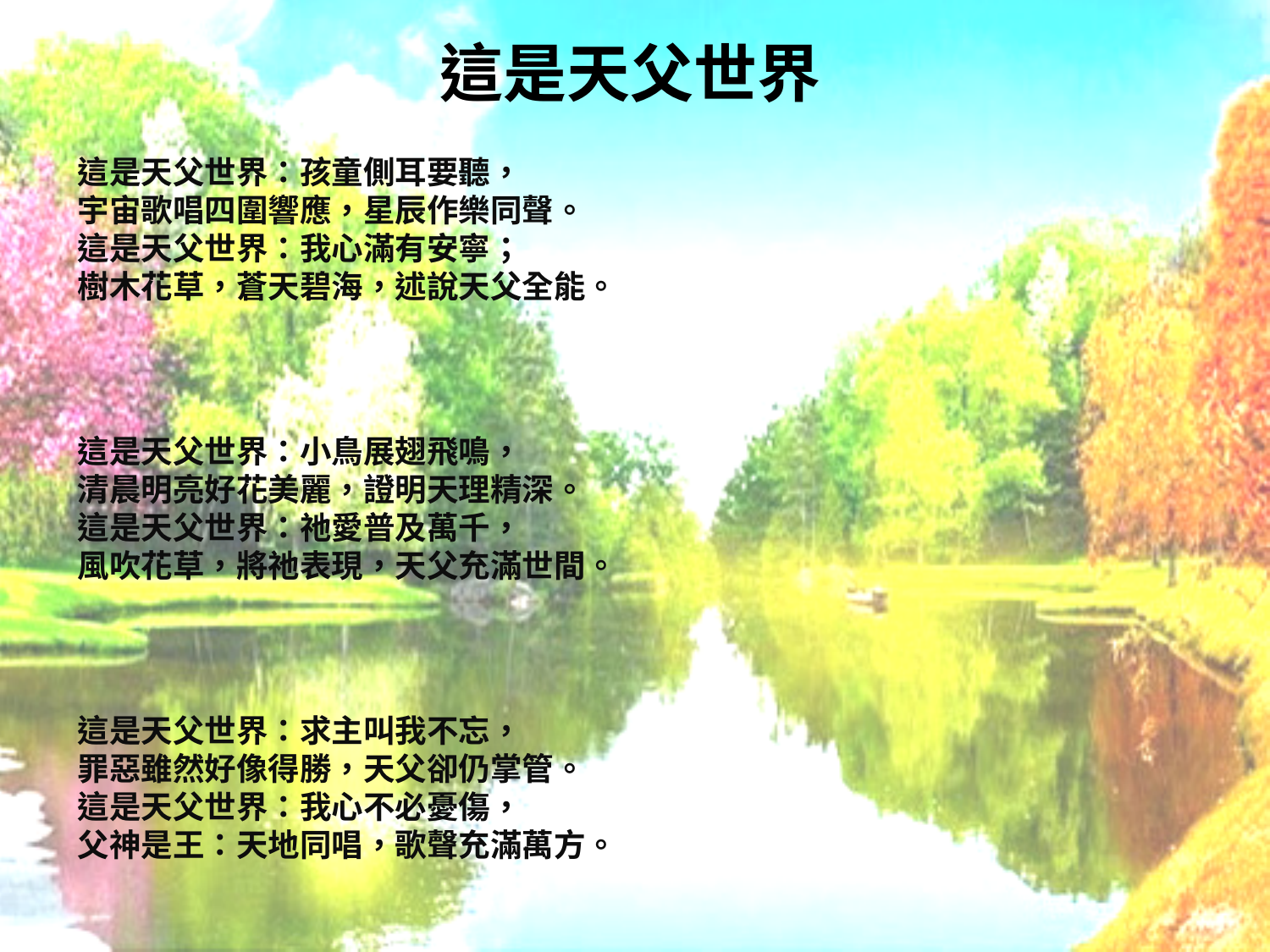

# 這是天父世界
這是天父世界：孩童側耳要聽，
宇宙歌唱四圍響應，星辰作樂同聲。
這是天父世界：我心滿有安寧；
樹木花草，蒼天碧海，述說天父全能。

這是天父世界：小鳥展翅飛鳴，
清晨明亮好花美麗，證明天理精深。
這是天父世界：祂愛普及萬千，
風吹花草，將祂表現，天父充滿世間。

這是天父世界：求主叫我不忘，
罪惡雖然好像得勝，天父卻仍掌管。
這是天父世界：我心不必憂傷，
父神是王：天地同唱，歌聲充滿萬方。